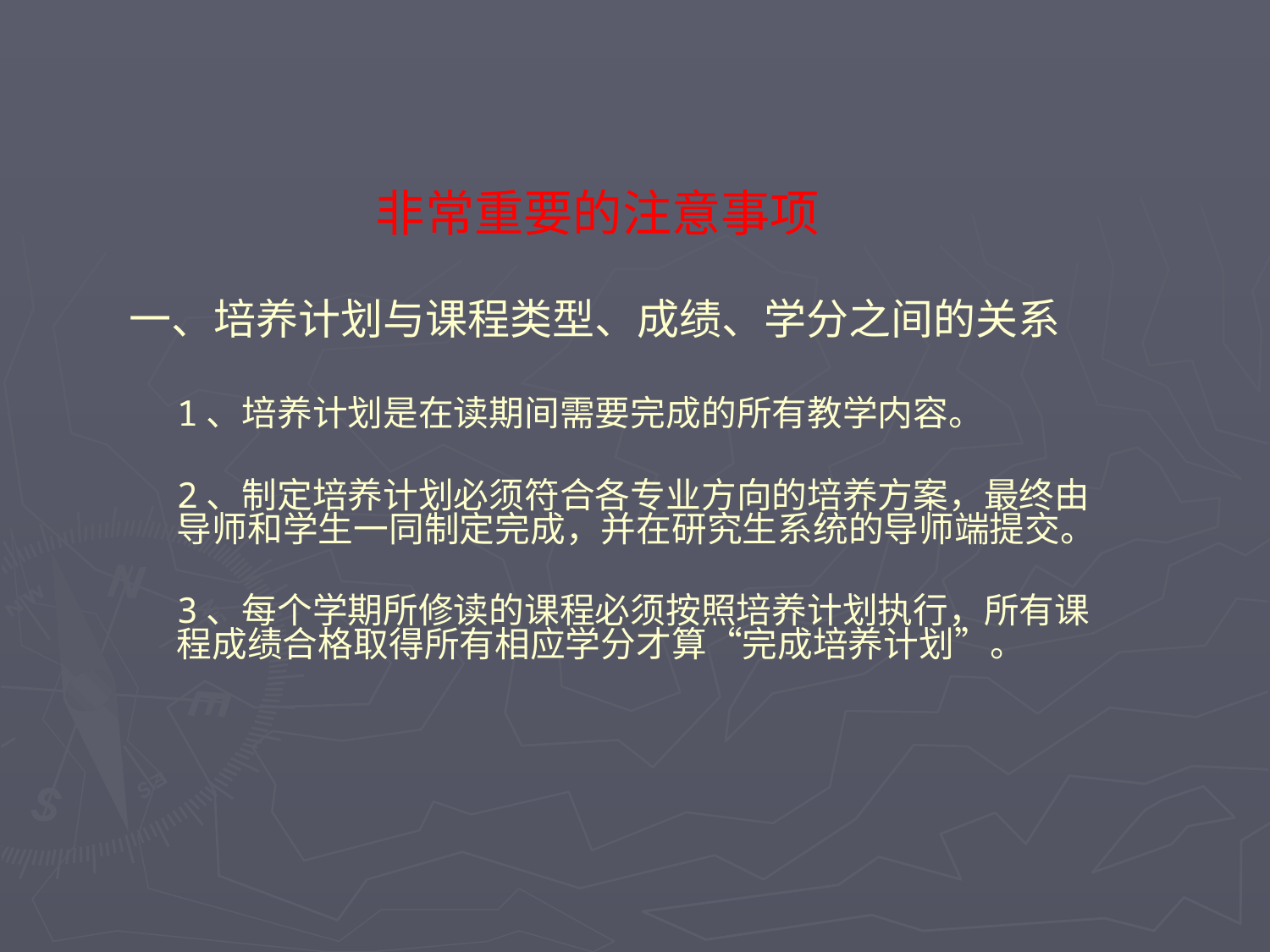

非常重要的注意事项
一、培养计划与课程类型、成绩、学分之间的关系

	1、培养计划是在读期间需要完成的所有教学内容。

	2、制定培养计划必须符合各专业方向的培养方案，最终由导师和学生一同制定完成，并在研究生系统的导师端提交。

	3、每个学期所修读的课程必须按照培养计划执行，所有课程成绩合格取得所有相应学分才算“完成培养计划”。